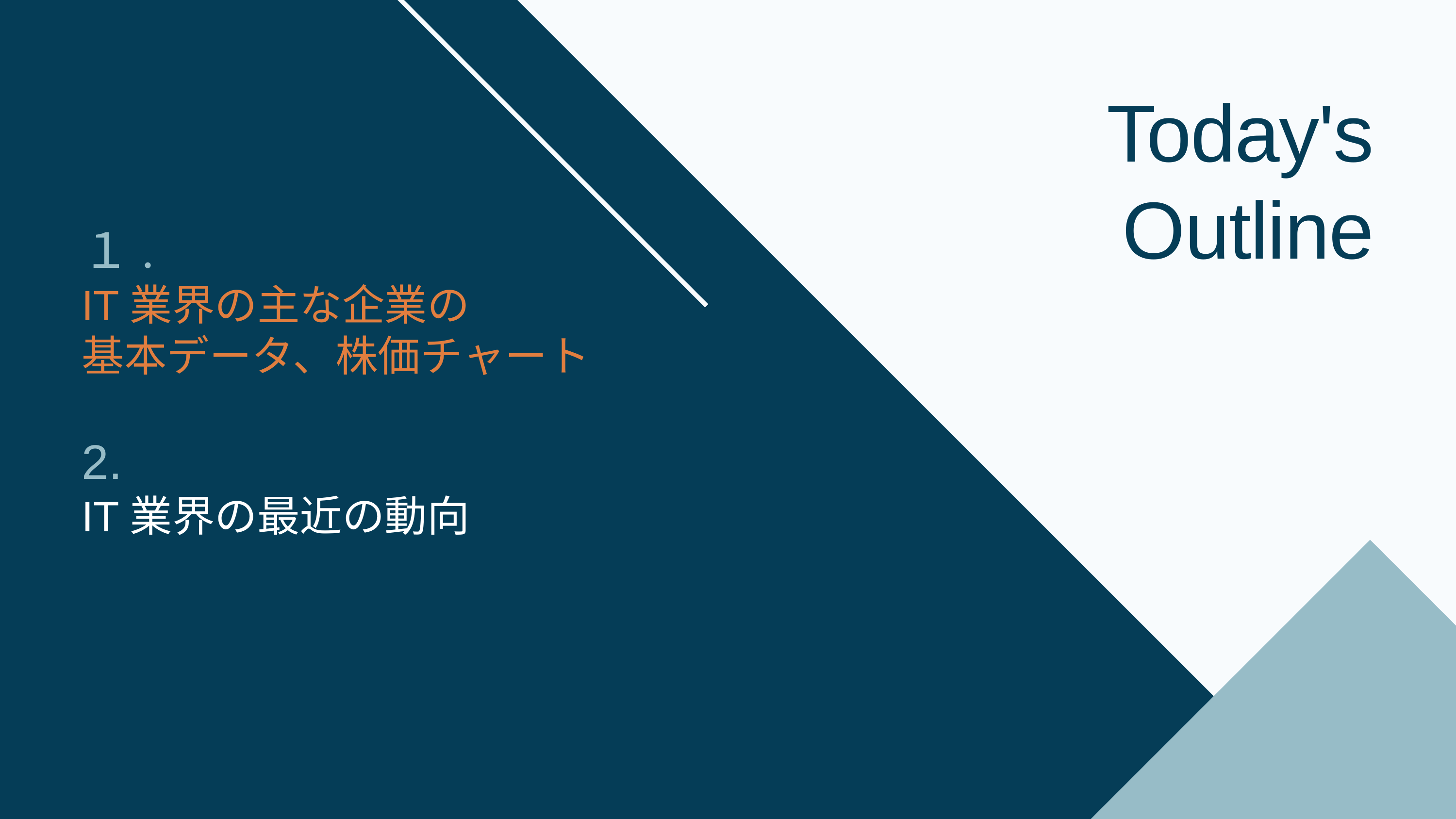

Today's
Outline
１.
IT業界の主な企業の
基本データ、株価チャート

2.
IT業界の最近の動向